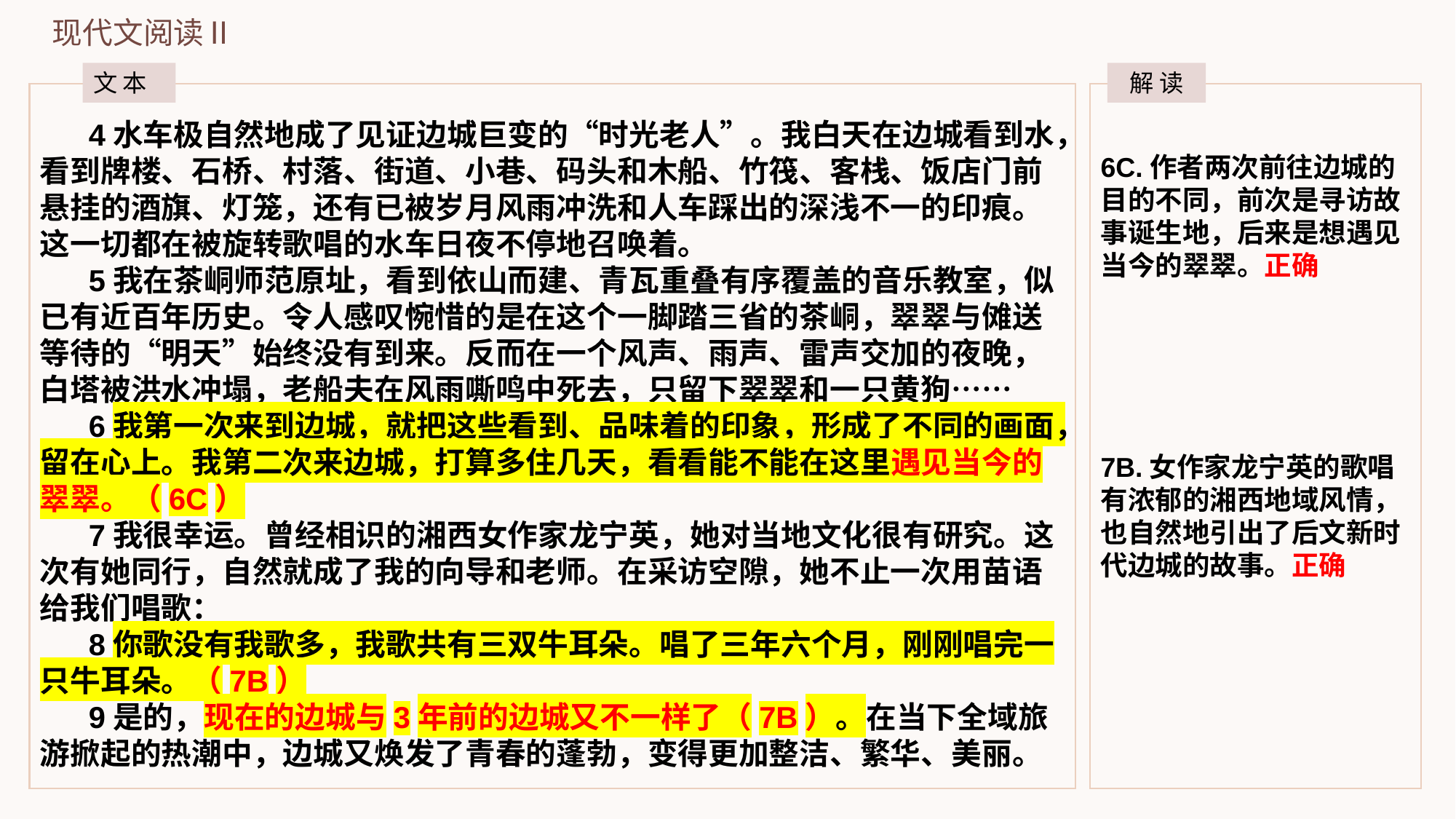

现代文阅读Ⅱ
文 本
解 读

  4水车极自然地成了见证边城巨变的“时光老人”。我白天在边城看到水，看到牌楼、石桥、村落、街道、小巷、码头和木船、竹筏、客栈、饭店门前悬挂的酒旗、灯笼，还有已被岁月风雨冲洗和人车踩出的深浅不一的印痕。这一切都在被旋转歌唱的水车日夜不停地召唤着。
  5我在茶峒师范原址，看到依山而建、青瓦重叠有序覆盖的音乐教室，似已有近百年历史。令人感叹惋惜的是在这个一脚踏三省的茶峒，翠翠与傩送等待的“明天”始终没有到来。反而在一个风声、雨声、雷声交加的夜晚，白塔被洪水冲塌，老船夫在风雨嘶鸣中死去，只留下翠翠和一只黄狗……
  6我第一次来到边城，就把这些看到、品味着的印象，形成了不同的画面，留在心上。我第二次来边城，打算多住几天，看看能不能在这里遇见当今的翠翠。（6C）
  7我很幸运。曾经相识的湘西女作家龙宁英，她对当地文化很有研究。这次有她同行，自然就成了我的向导和老师。在采访空隙，她不止一次用苗语给我们唱歌：
  8你歌没有我歌多，我歌共有三双牛耳朵。唱了三年六个月，刚刚唱完一只牛耳朵。（7B）
  9是的，现在的边城与3年前的边城又不一样了（7B）。在当下全域旅游掀起的热潮中，边城又焕发了青春的蓬勃，变得更加整洁、繁华、美丽。
6C.作者两次前往边城的目的不同，前次是寻访故事诞生地，后来是想遇见当今的翠翠。正确

7B.女作家龙宁英的歌唱有浓郁的湘西地域风情，也自然地引出了后文新时代边城的故事。正确